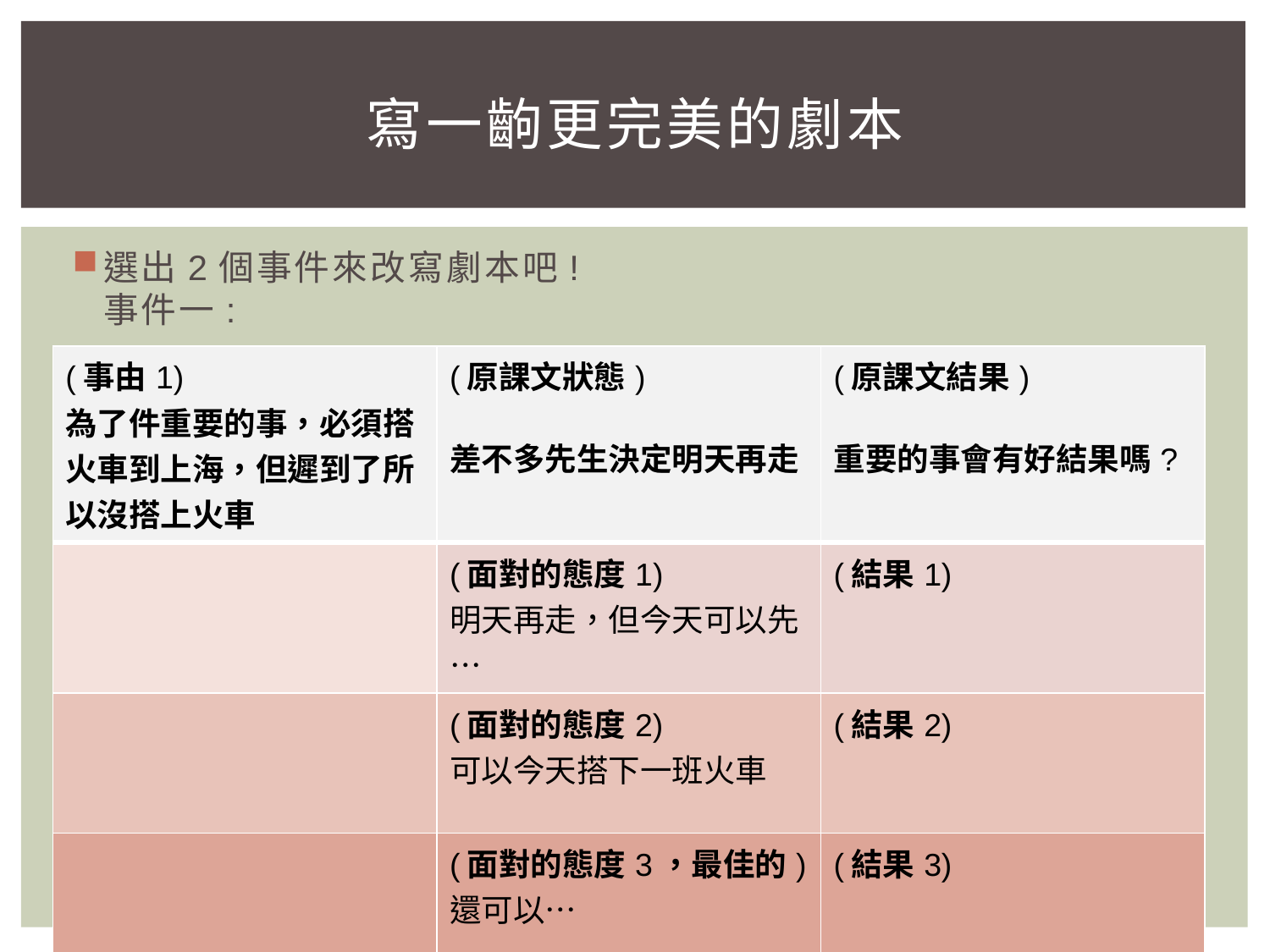

# 寫一齣更完美的劇本
選出2個事件來改寫劇本吧!
事件一:
| (事由1) 為了件重要的事，必須搭火車到上海，但遲到了所以沒搭上火車 | (原課文狀態) 差不多先生決定明天再走 | (原課文結果) 重要的事會有好結果嗎? |
| --- | --- | --- |
|  | (面對的態度1) 明天再走，但今天可以先… | (結果1) |
|  | (面對的態度2) 可以今天搭下一班火車 | (結果2) |
|  | (面對的態度3，最佳的) 還可以… | (結果3) |